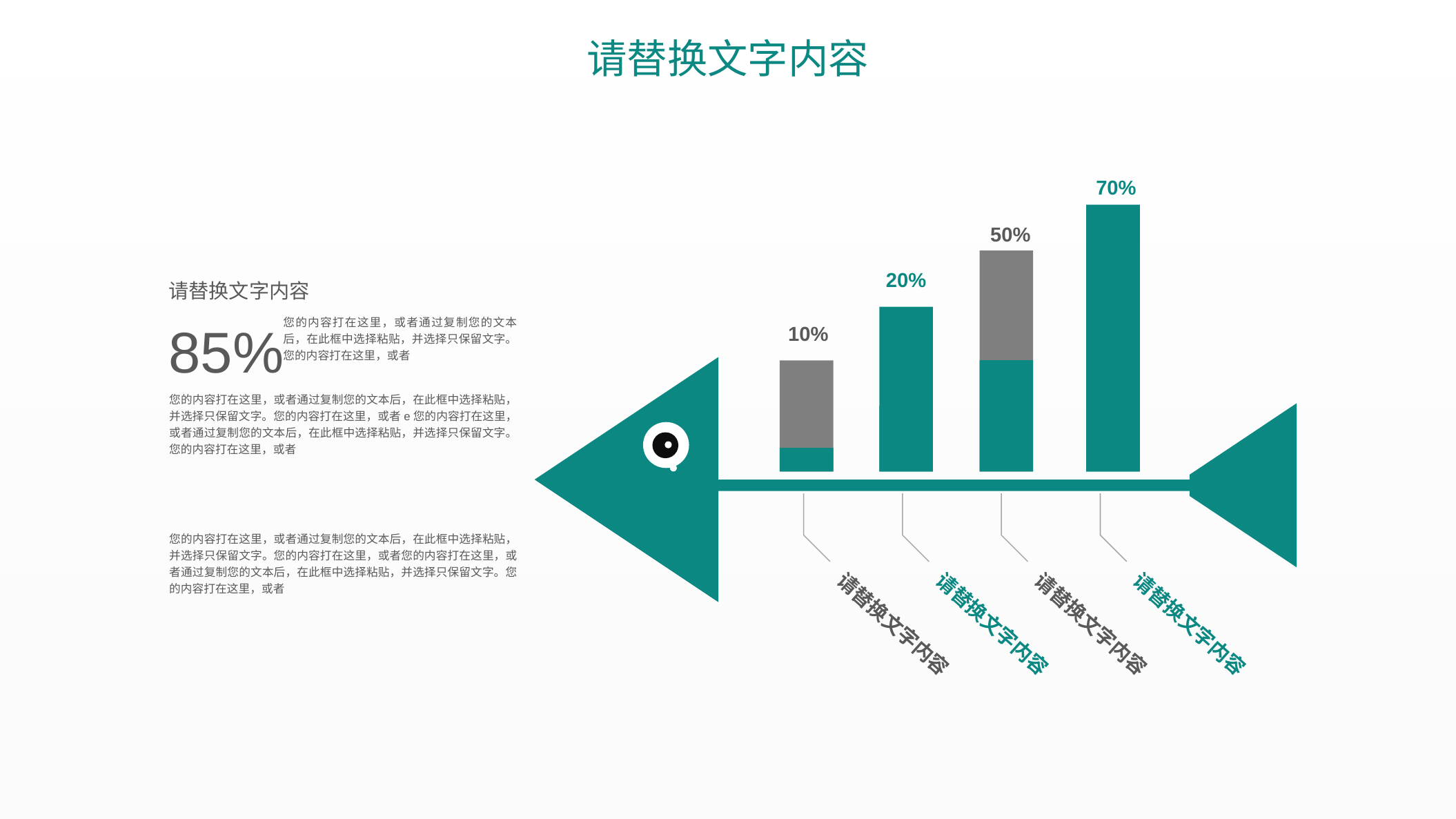

请替换文字内容
70%

50%

20%

10%

请替换文字内容
请替换文字内容
请替换文字内容
请替换文字内容
请替换文字内容
85%
您的内容打在这里，或者通过复制您的文本后，在此框中选择粘贴，并选择只保留文字。您的内容打在这里，或者
您的内容打在这里，或者通过复制您的文本后，在此框中选择粘贴，并选择只保留文字。您的内容打在这里，或者e您的内容打在这里，或者通过复制您的文本后，在此框中选择粘贴，并选择只保留文字。您的内容打在这里，或者
您的内容打在这里，或者通过复制您的文本后，在此框中选择粘贴，并选择只保留文字。您的内容打在这里，或者您的内容打在这里，或者通过复制您的文本后，在此框中选择粘贴，并选择只保留文字。您的内容打在这里，或者